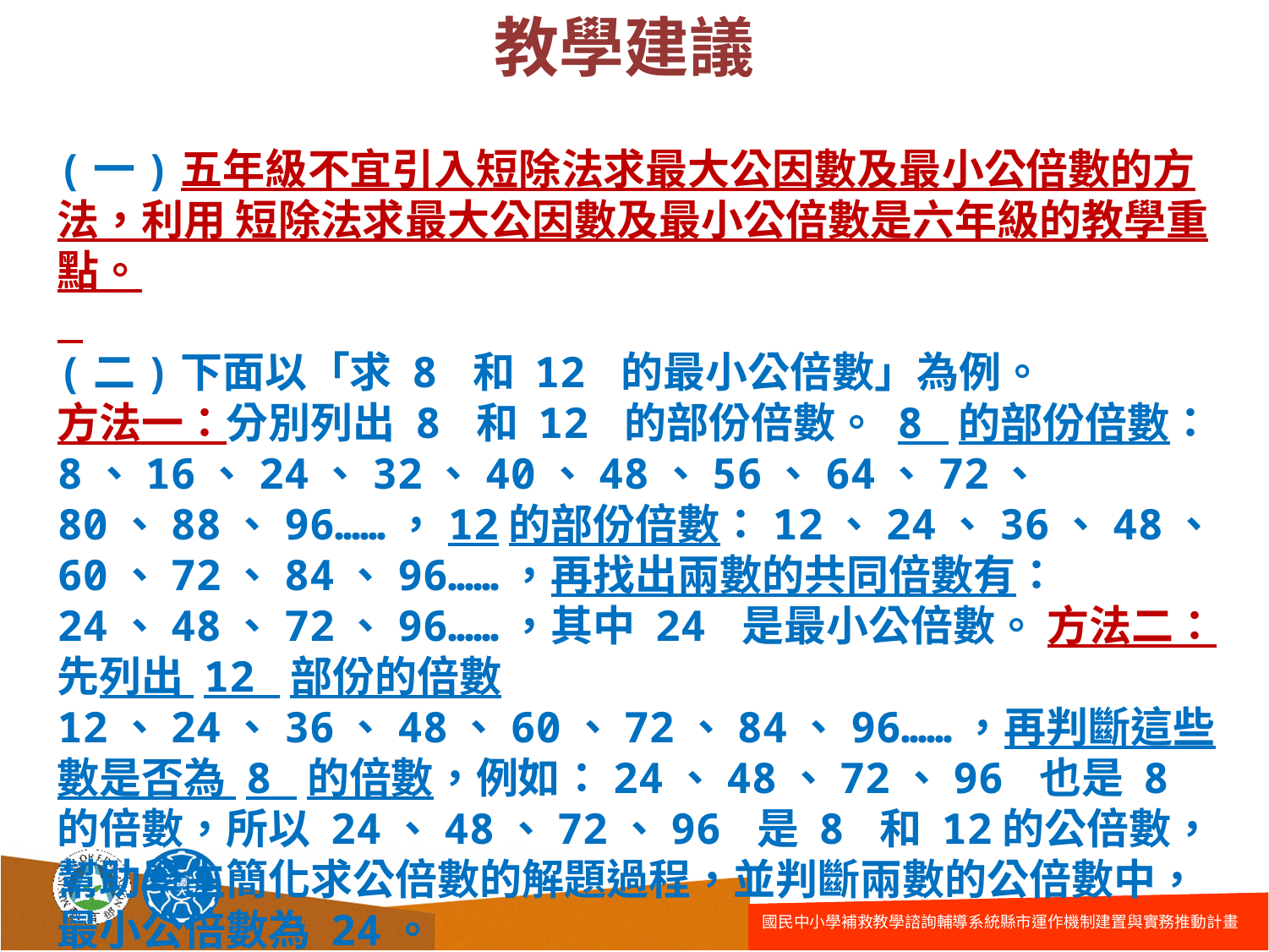

# 教學建議
(一)五年級不宜引入短除法求最大公因數及最小公倍數的方法，利用 短除法求最大公因數及最小公倍數是六年級的教學重點。

(二)下面以「求 8 和 12 的最小公倍數」為例。
方法一：分別列出 8 和 12 的部份倍數。 8 的部份倍數：8、16、24、32、40、48、56、64、72、 80、88、96……，12的部份倍數：12、24、36、48、60、72、84、96……，再找出兩數的共同倍數有：24、48、72、96……，其中 24 是最小公倍數。 方法二：先列出 12 部份的倍數 12、24、36、48、60、72、84、96……，再判斷這些數是否為 8 的倍數，例如：24、48、72、96 也是 8 的倍數，所以 24、48、72、96 是 8 和 12的公倍數，幫助學生簡化求公倍數的解題過程，並判斷兩數的公倍數中，最小公倍數為 24。